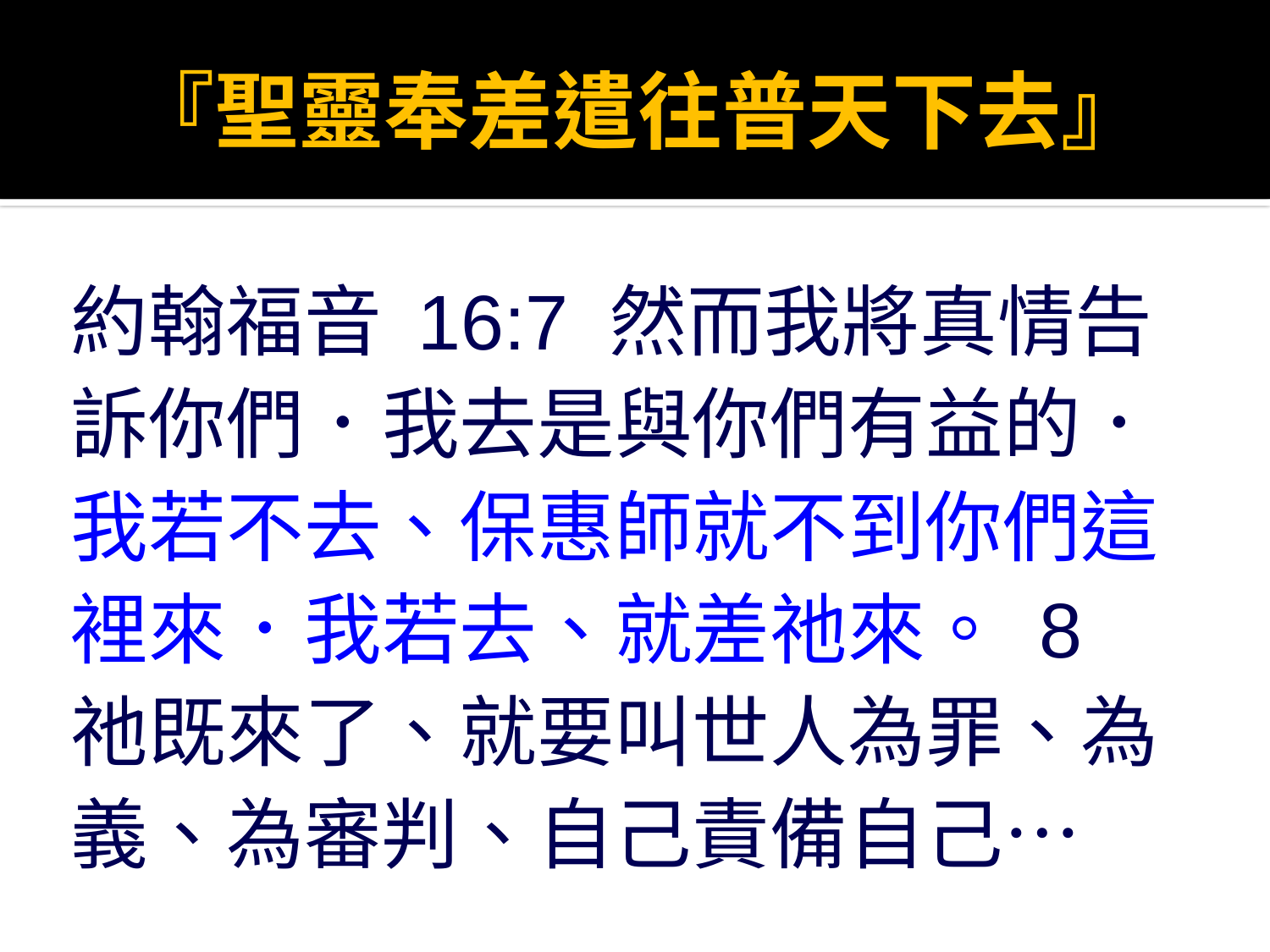

# 『聖靈奉差遣往普天下去』
約翰福音 16:7 然而我將真情告訴你們．我去是與你們有益的．我若不去、保惠師就不到你們這裡來．我若去、就差祂來。 8 祂既來了、就要叫世人為罪、為義、為審判、自己責備自己…